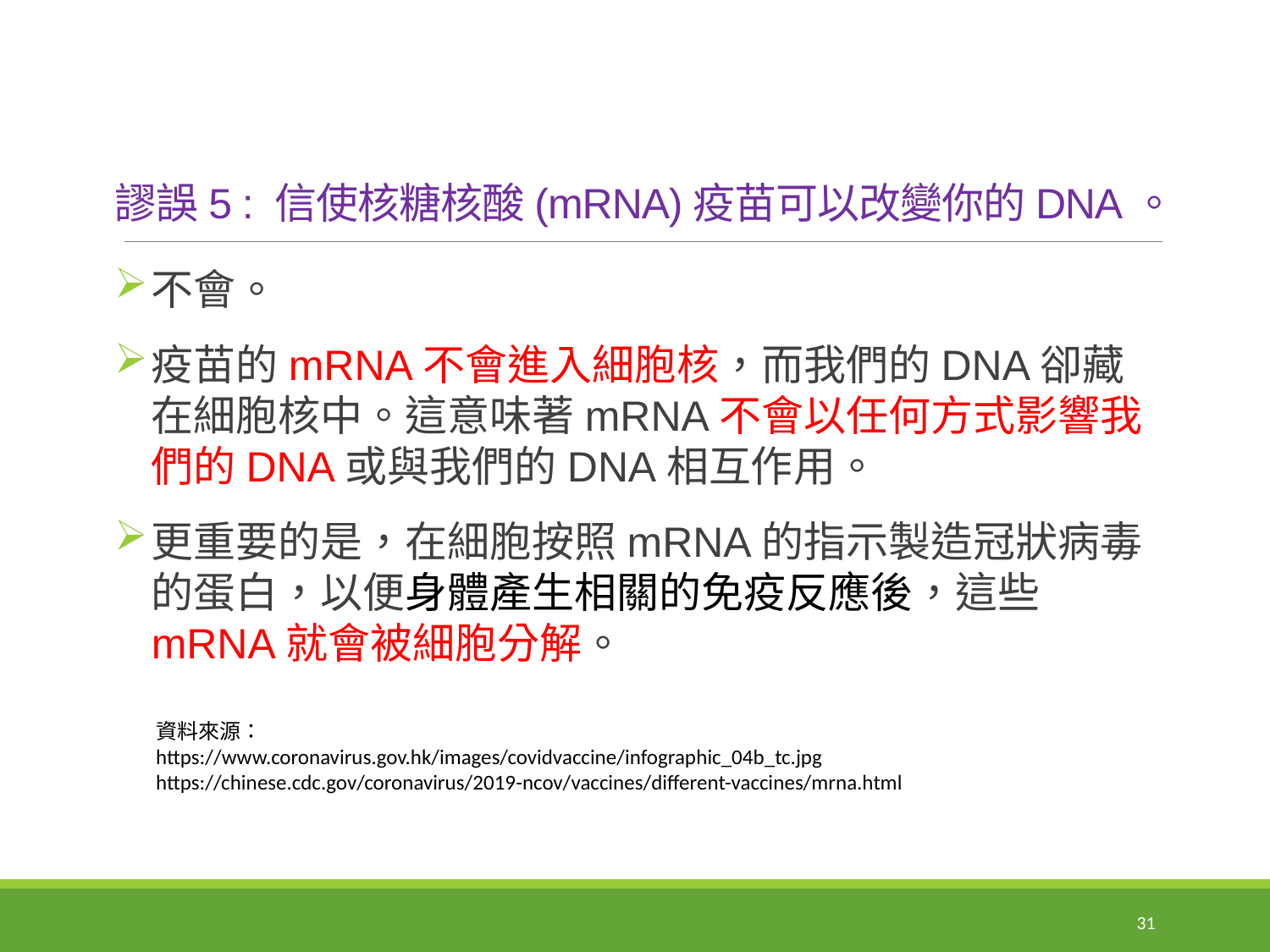

# 謬誤5 : 信使核糖核酸(mRNA)疫苗可以改變你的DNA。
不會。
疫苗的mRNA不會進入細胞核，而我們的DNA卻藏在細胞核中。這意味著mRNA不會以任何方式影響我們的DNA或與我們的DNA相互作用。
更重要的是，在細胞按照mRNA的指示製造冠狀病毒的蛋白，以便身體產生相關的免疫反應後，這些mRNA就會被細胞分解。
資料來源：
https://www.coronavirus.gov.hk/images/covidvaccine/infographic_04b_tc.jpg
https://chinese.cdc.gov/coronavirus/2019-ncov/vaccines/different-vaccines/mrna.html

31